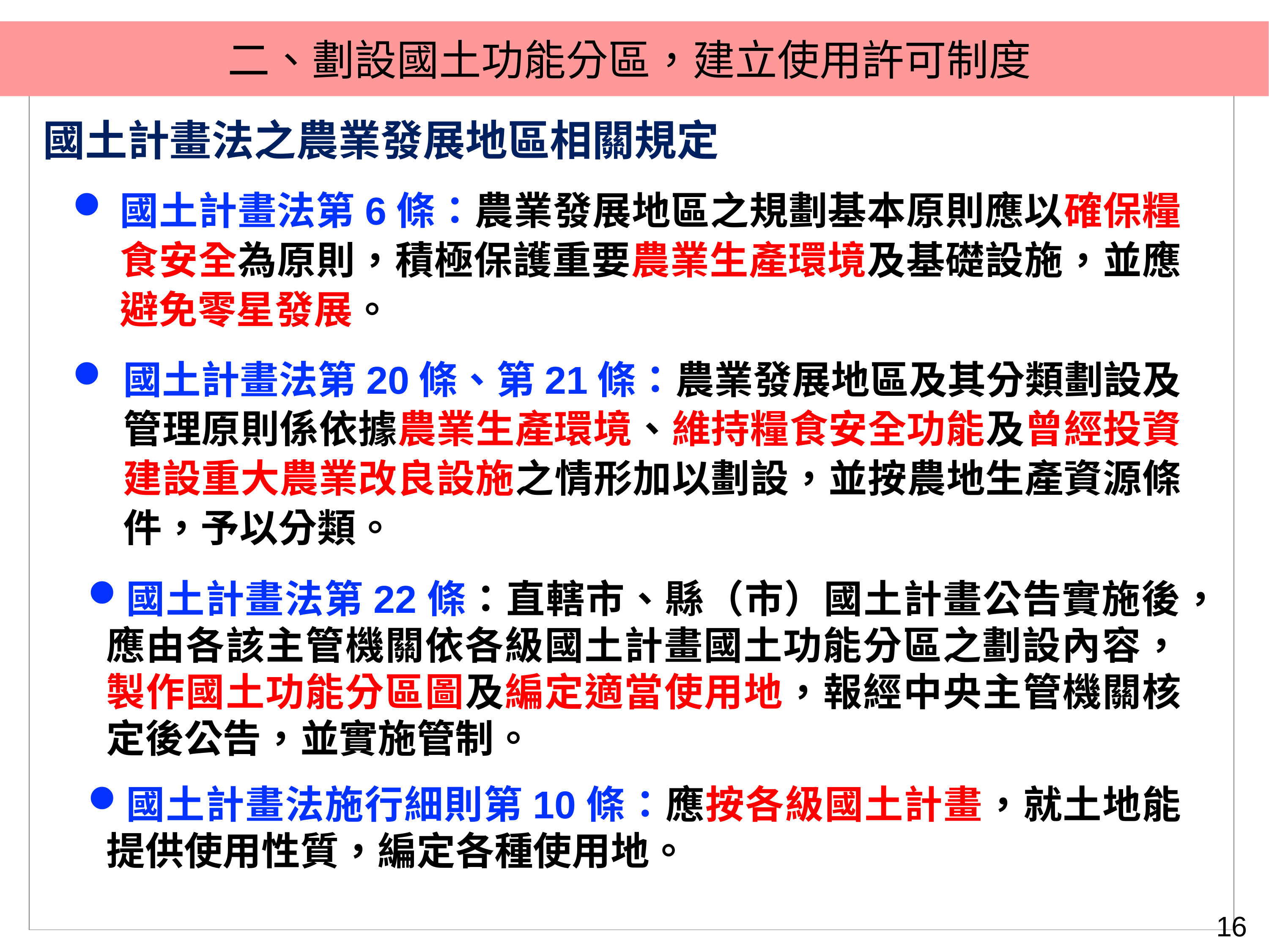

二、劃設國土功能分區，建立使用許可制度
國土計畫法之農業發展地區相關規定
國土計畫法第6條：農業發展地區之規劃基本原則應以確保糧食安全為原則，積極保護重要農業生產環境及基礎設施，並應避免零星發展。
國土計畫法第20條、第21條：農業發展地區及其分類劃設及管理原則係依據農業生產環境、維持糧食安全功能及曾經投資建設重大農業改良設施之情形加以劃設，並按農地生產資源條件，予以分類。
國土計畫法第22條：直轄市、縣（市）國土計畫公告實施後，應由各該主管機關依各級國土計畫國土功能分區之劃設內容，製作國土功能分區圖及編定適當使用地，報經中央主管機關核定後公告，並實施管制。
國土計畫法施行細則第10條：應按各級國土計畫，就土地能提供使用性質，編定各種使用地。
16